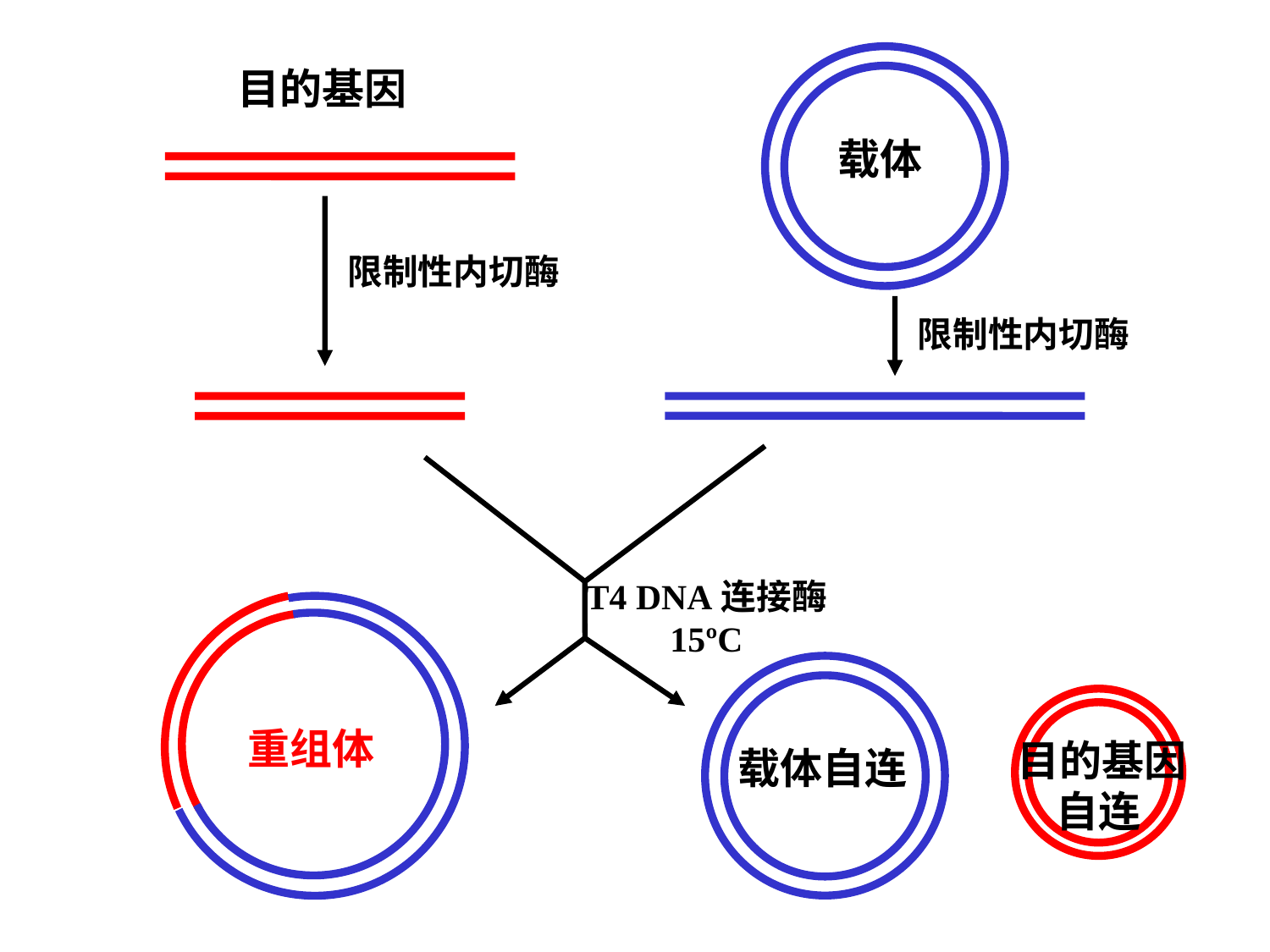

载体
目的基因

限制性内切酶

限制性内切酶

T4 DNA连接酶
15ºC

重组体

载体自连

目的基因
   自连